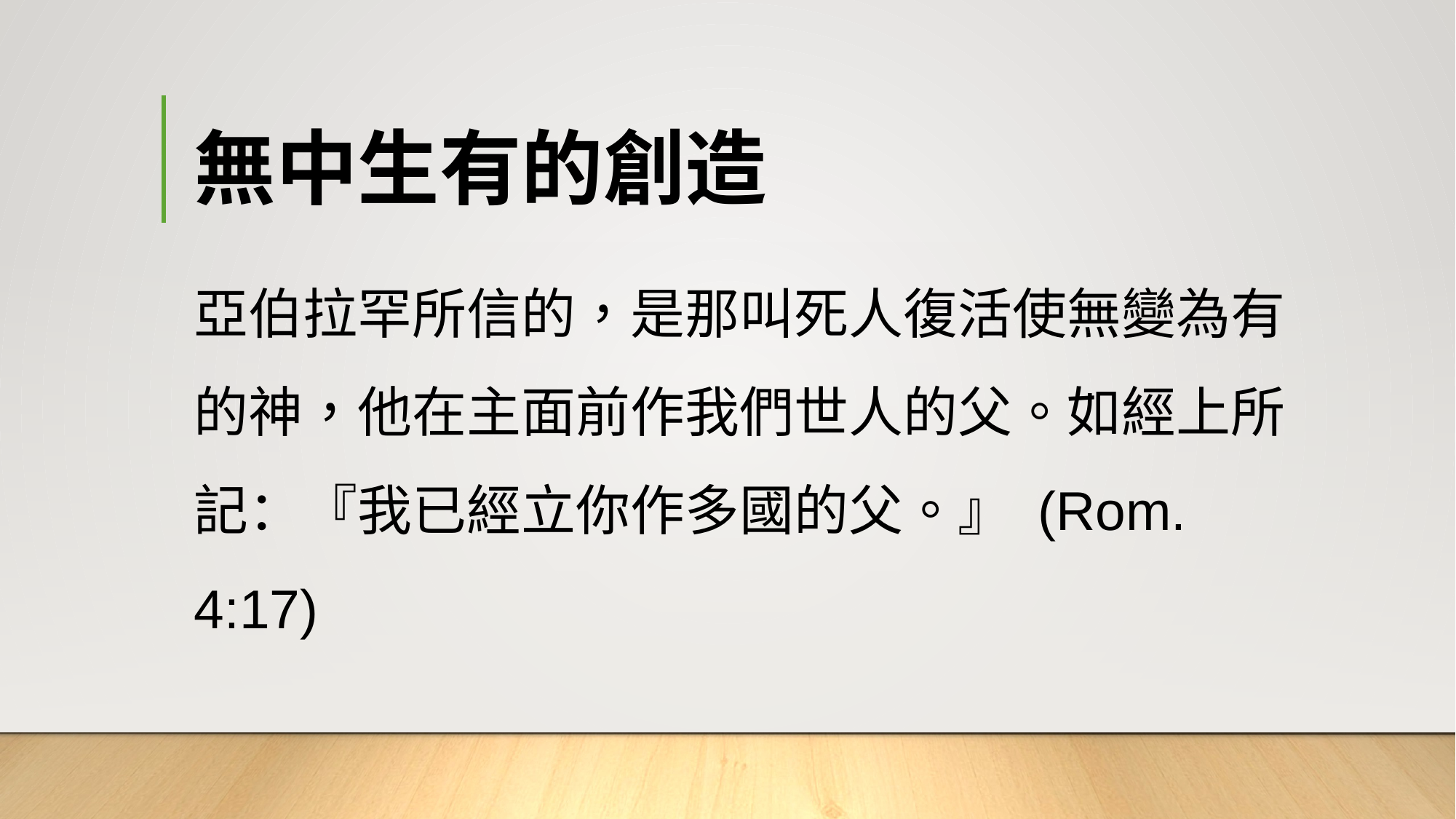

# 無中生有的創造
亞伯拉罕所信的，是那叫死人復活使無變為有的神，他在主面前作我們世人的父。如經上所記：『我已經立你作多國的父。』 (Rom. 4:17)